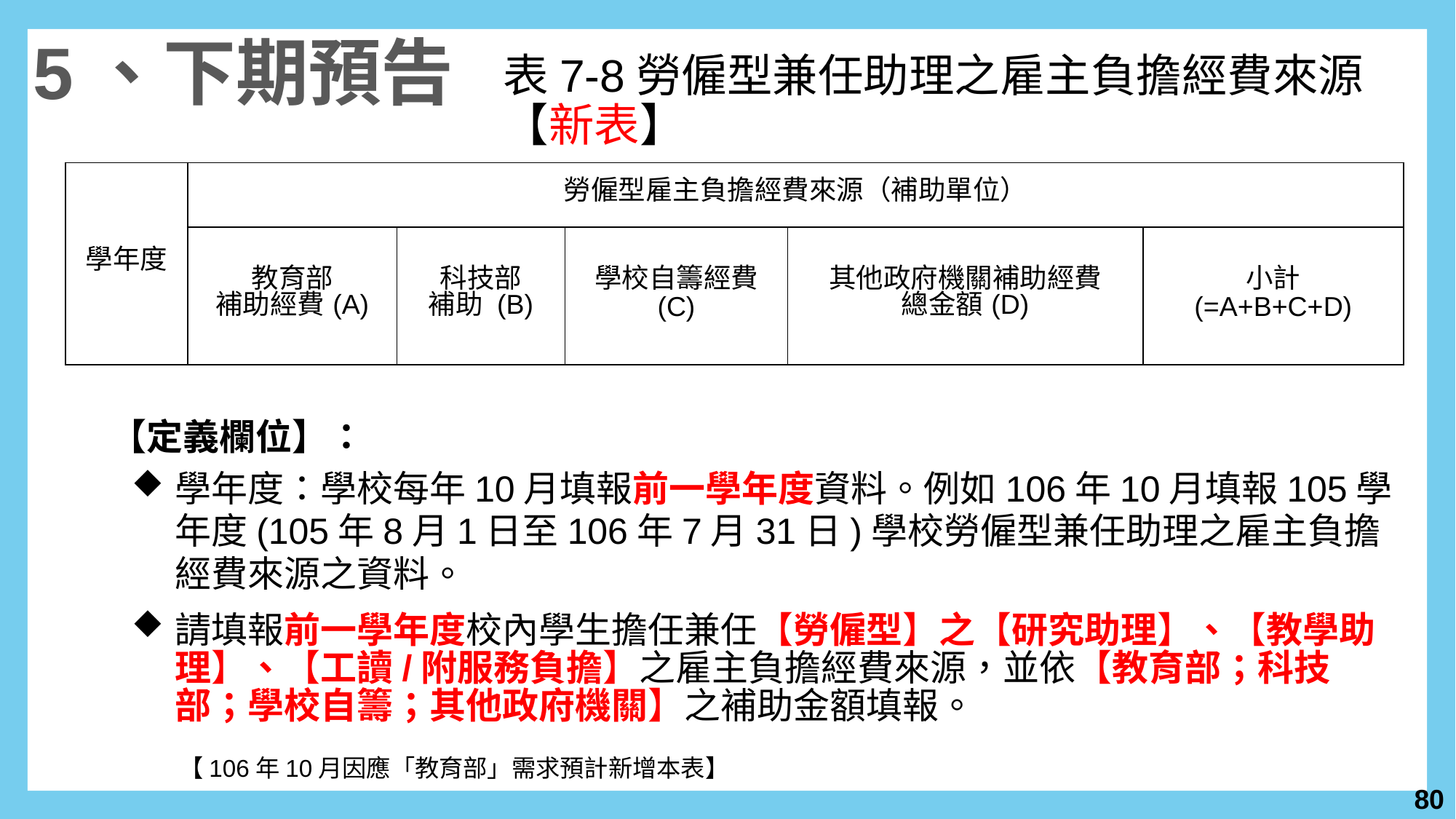

5、下期預告
表7-8勞僱型兼任助理之雇主負擔經費來源
【新表】

| 學年度 | 勞僱型雇主負擔經費來源（補助單位） |  |  |  |  |
| --- | --- | --- | --- | --- | --- |
|  | 教育部 補助經費(A) | 科技部 補助 (B) | 學校自籌經費 (C) | 其他政府機關補助經費 總金額(D) | 小計 (=A+B+C+D) |
【定義欄位】：
學年度：學校每年10月填報前一學年度資料。例如106年10月填報105學年度(105年8月1日至106年7月31日)學校勞僱型兼任助理之雇主負擔經費來源之資料。
請填報前一學年度校內學生擔任兼任【勞僱型】之【研究助理】、【教學助理】、【工讀/附服務負擔】之雇主負擔經費來源，並依【教育部；科技部；學校自籌；其他政府機關】之補助金額填報。
【106年10月因應「教育部」需求預計新增本表】

80